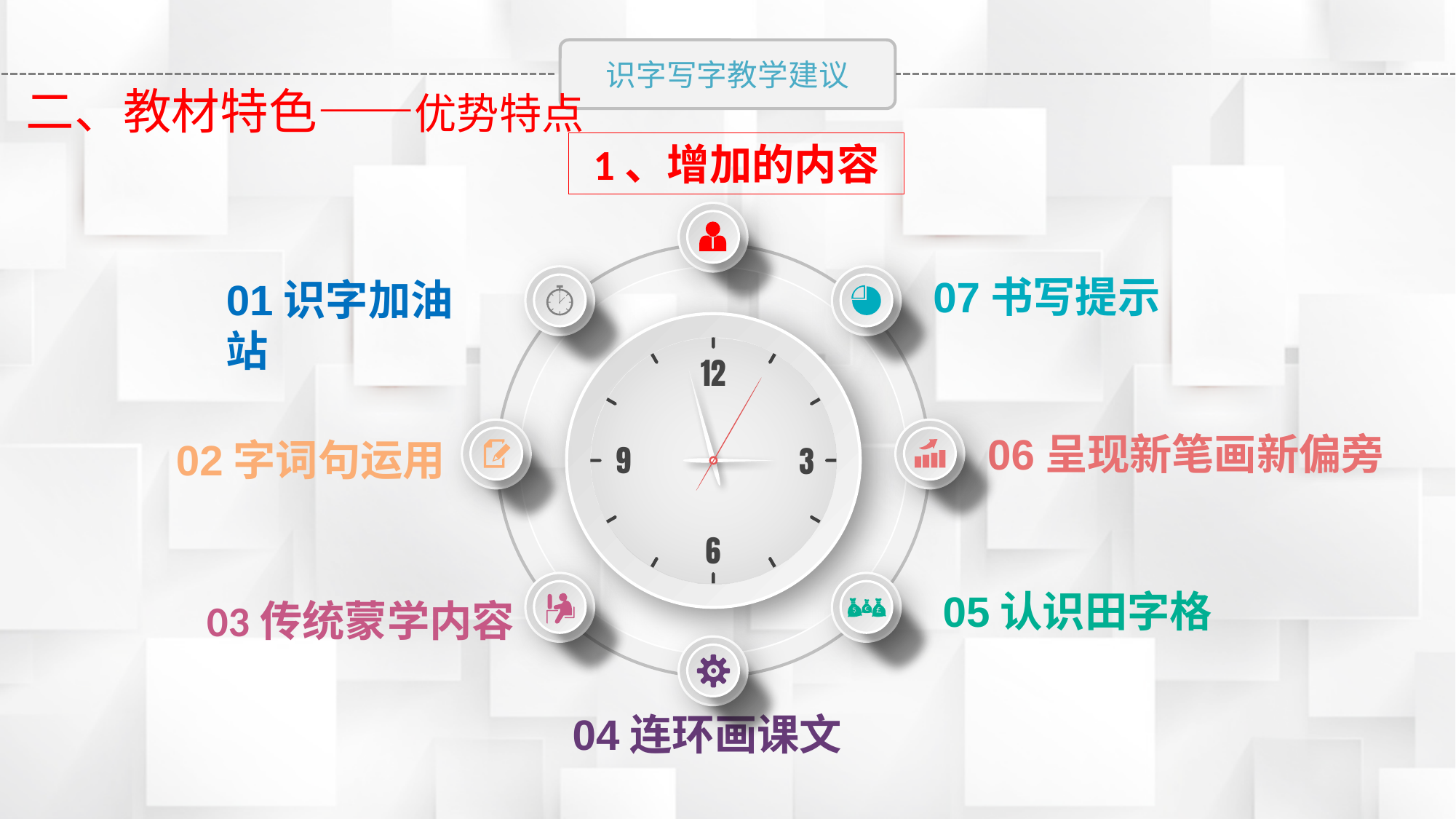

二、教材特色——优势特点
1、增加的内容

07书写提示

01识字加油站

12

9
3

6

06呈现新笔画新偏旁

02字词句运用

05认识田字格

03传统蒙学内容

04连环画课文